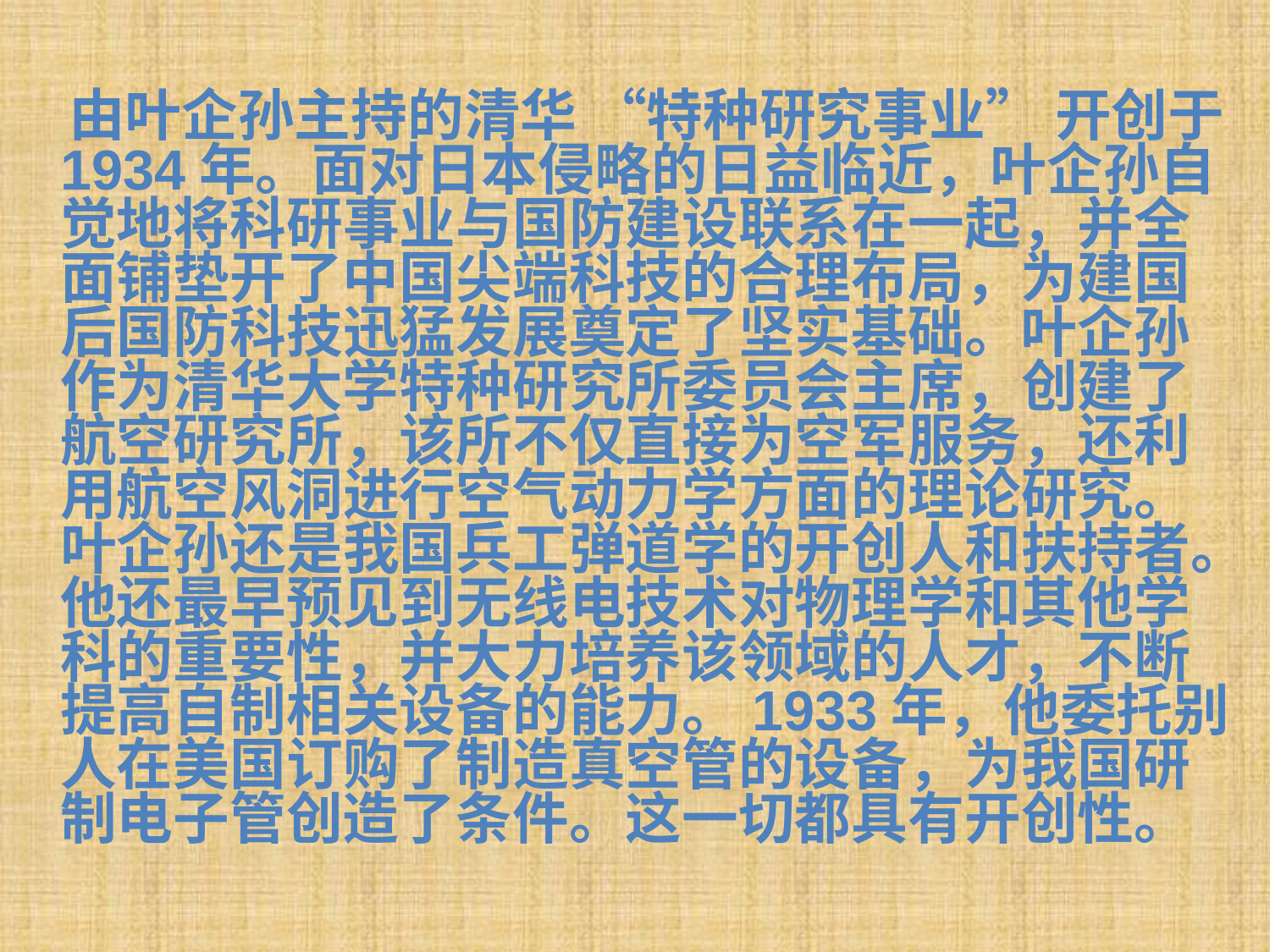

由叶企孙主持的清华 “特种研究事业” 开创于1934年。面对日本侵略的日益临近，叶企孙自觉地将科研事业与国防建设联系在一起，并全面铺垫开了中国尖端科技的合理布局，为建国后国防科技迅猛发展奠定了坚实基础。叶企孙作为清华大学特种研究所委员会主席，创建了航空研究所，该所不仅直接为空军服务，还利用航空风洞进行空气动力学方面的理论研究。叶企孙还是我国兵工弹道学的开创人和扶持者。他还最早预见到无线电技术对物理学和其他学科的重要性，并大力培养该领域的人才，不断提高自制相关设备的能力。1933年，他委托别人在美国订购了制造真空管的设备，为我国研制电子管创造了条件。这一切都具有开创性。